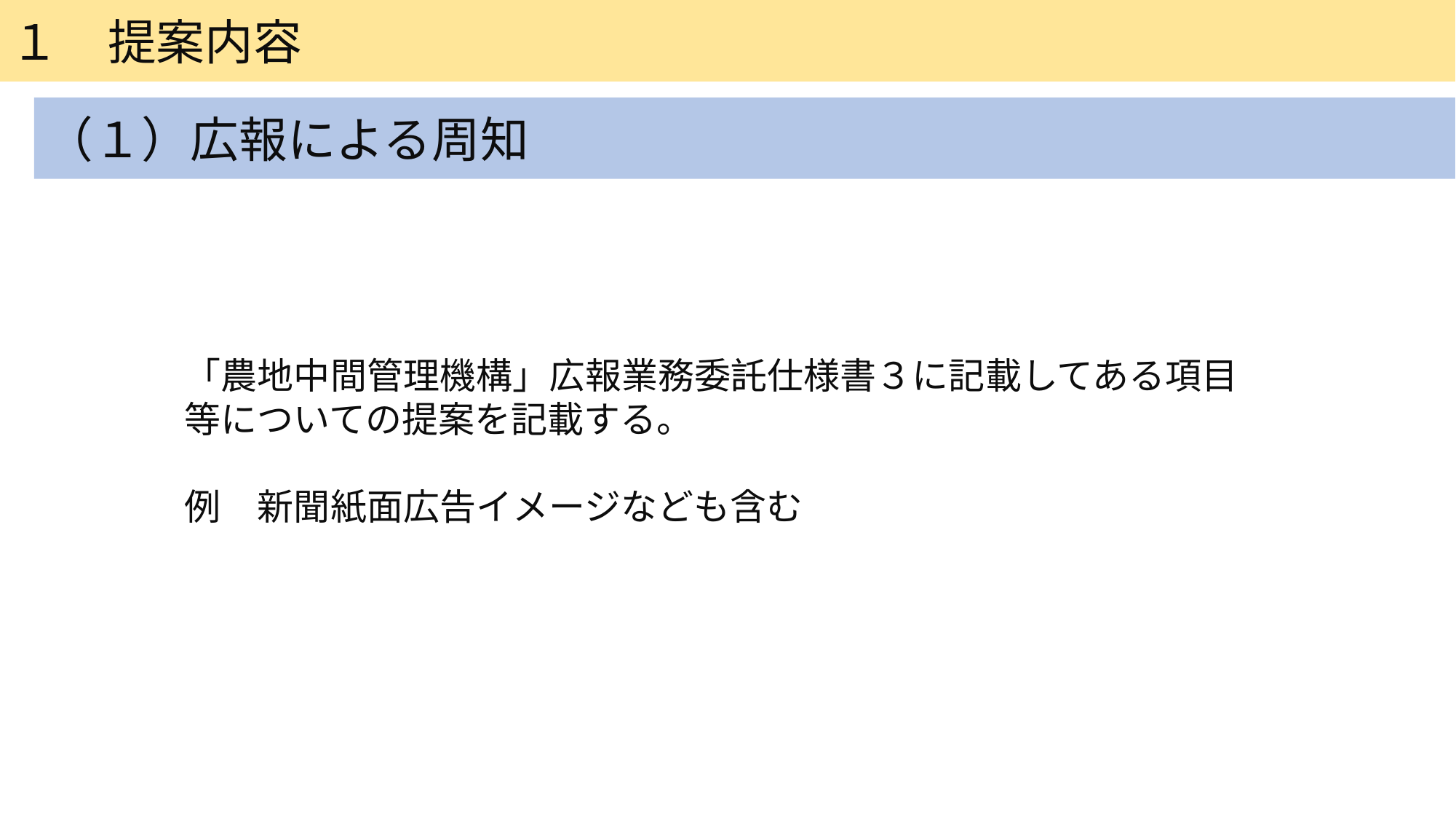

１　提案内容
（１）広報による周知
「農地中間管理機構」広報業務委託仕様書３に記載してある項目等についての提案を記載する。

例　新聞紙面広告イメージなども含む